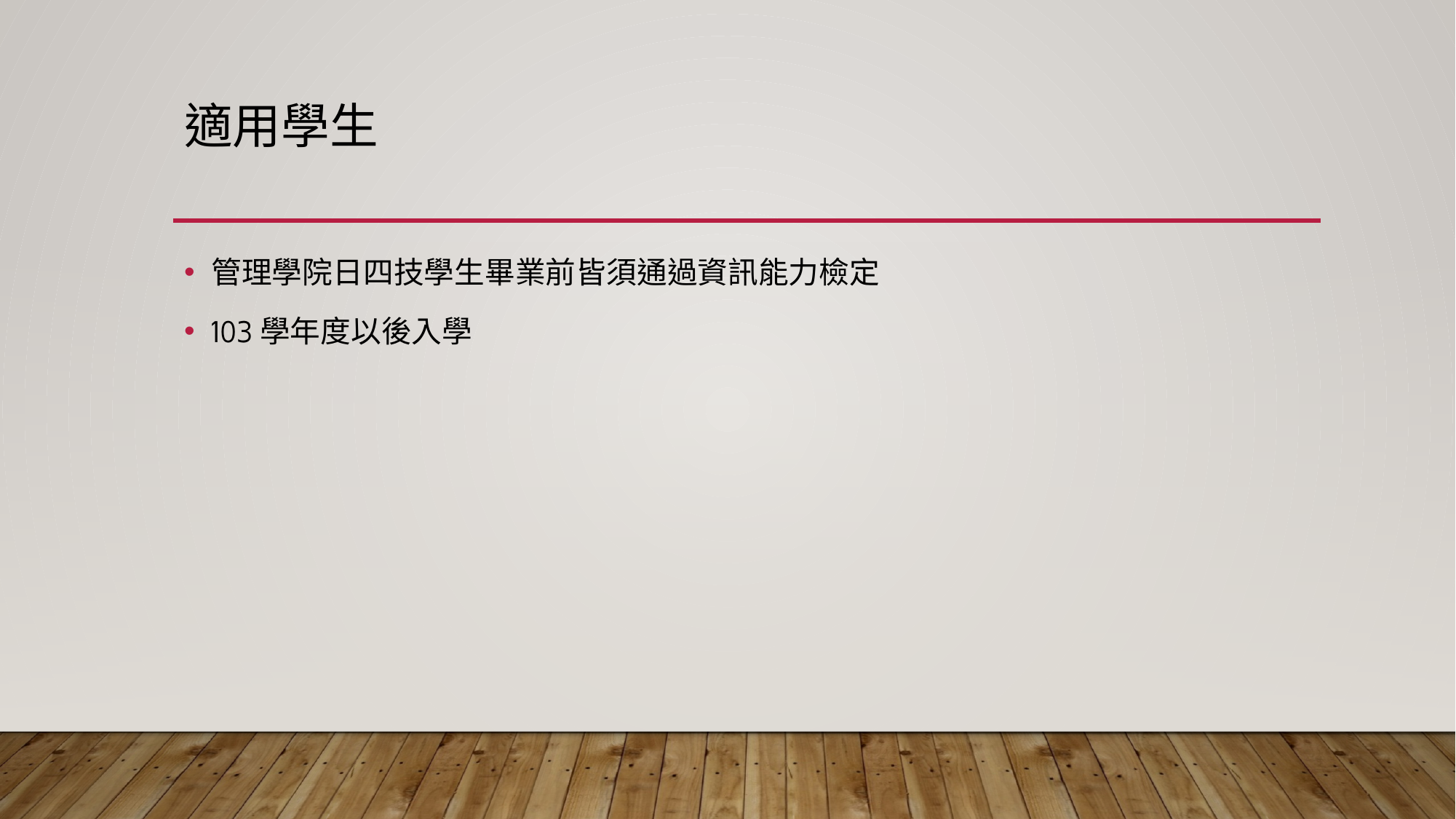

# 適用學生
管理學院日四技學生畢業前皆須通過資訊能力檢定
103學年度以後入學